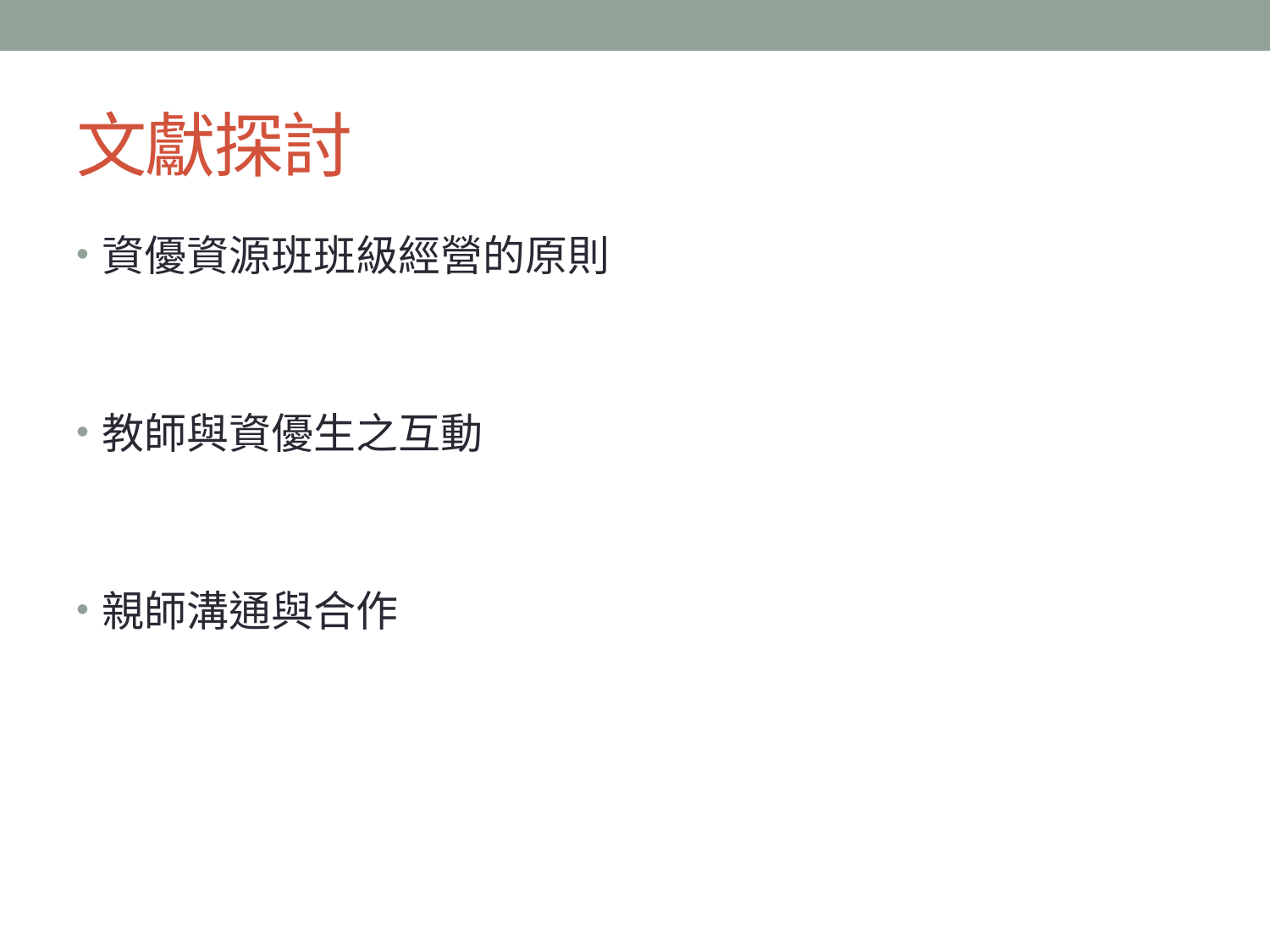

# 文獻探討
資優資源班班級經營的原則

教師與資優生之互動

親師溝通與合作